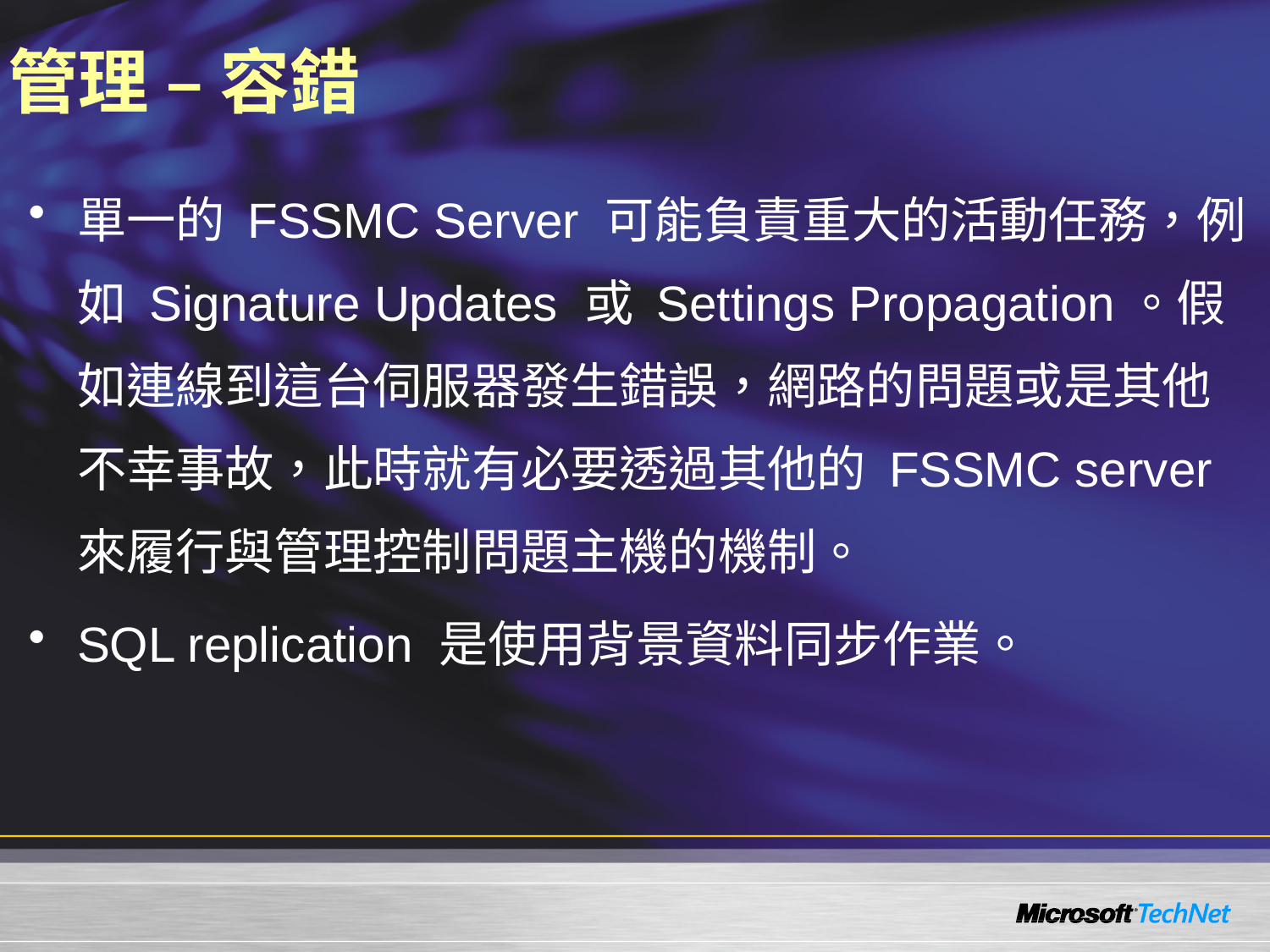

# 管理 – 容錯
單一的 FSSMC Server 可能負責重大的活動任務，例如 Signature Updates 或 Settings Propagation。假如連線到這台伺服器發生錯誤，網路的問題或是其他不幸事故，此時就有必要透過其他的 FSSMC server 來履行與管理控制問題主機的機制。
SQL replication 是使用背景資料同步作業。